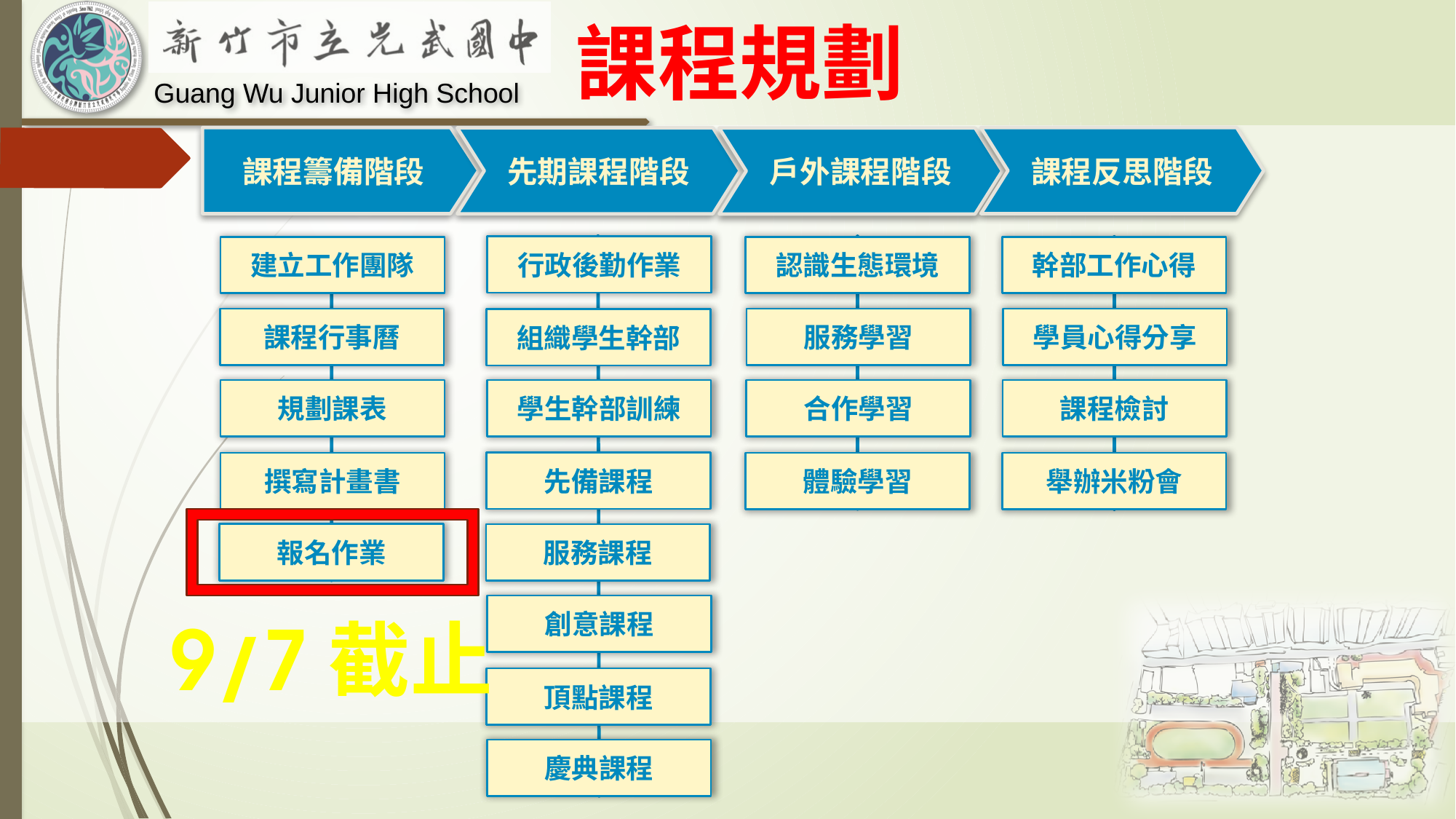

課程規劃
課程籌備階段
課程反思階段
先期課程階段
戶外課程階段
行政後勤作業
建立工作團隊
認識生態環境
幹部工作心得
課程行事曆
服務學習
學員心得分享
組織學生幹部
規劃課表
學生幹部訓練
合作學習
課程檢討
先備課程
撰寫計畫書
體驗學習
舉辦米粉會

報名作業
服務課程
創意課程
9/7截止
頂點課程
慶典課程